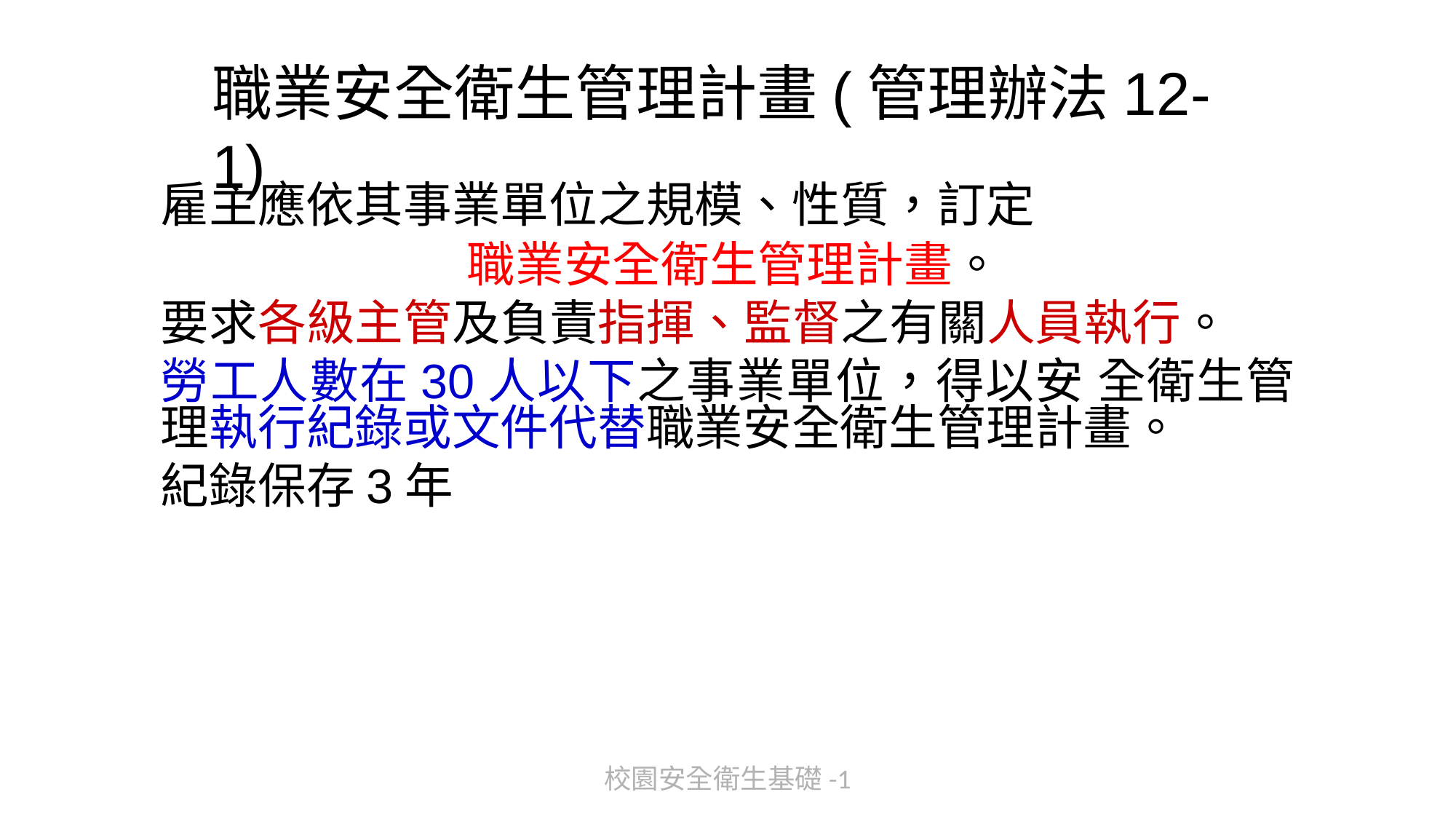

# 職業安全衛生管理計畫(管理辦法12-1)
雇主應依其事業單位之規模、性質，訂定
                           職業安全衛生管理計畫。
要求各級主管及負責指揮、監督之有關人員執行。
勞工人數在30人以下之事業單位，得以安 全衛生管理執行紀錄或文件代替職業安全衛生管理計畫。
紀錄保存3年
校園安全衛生基礎-1
59